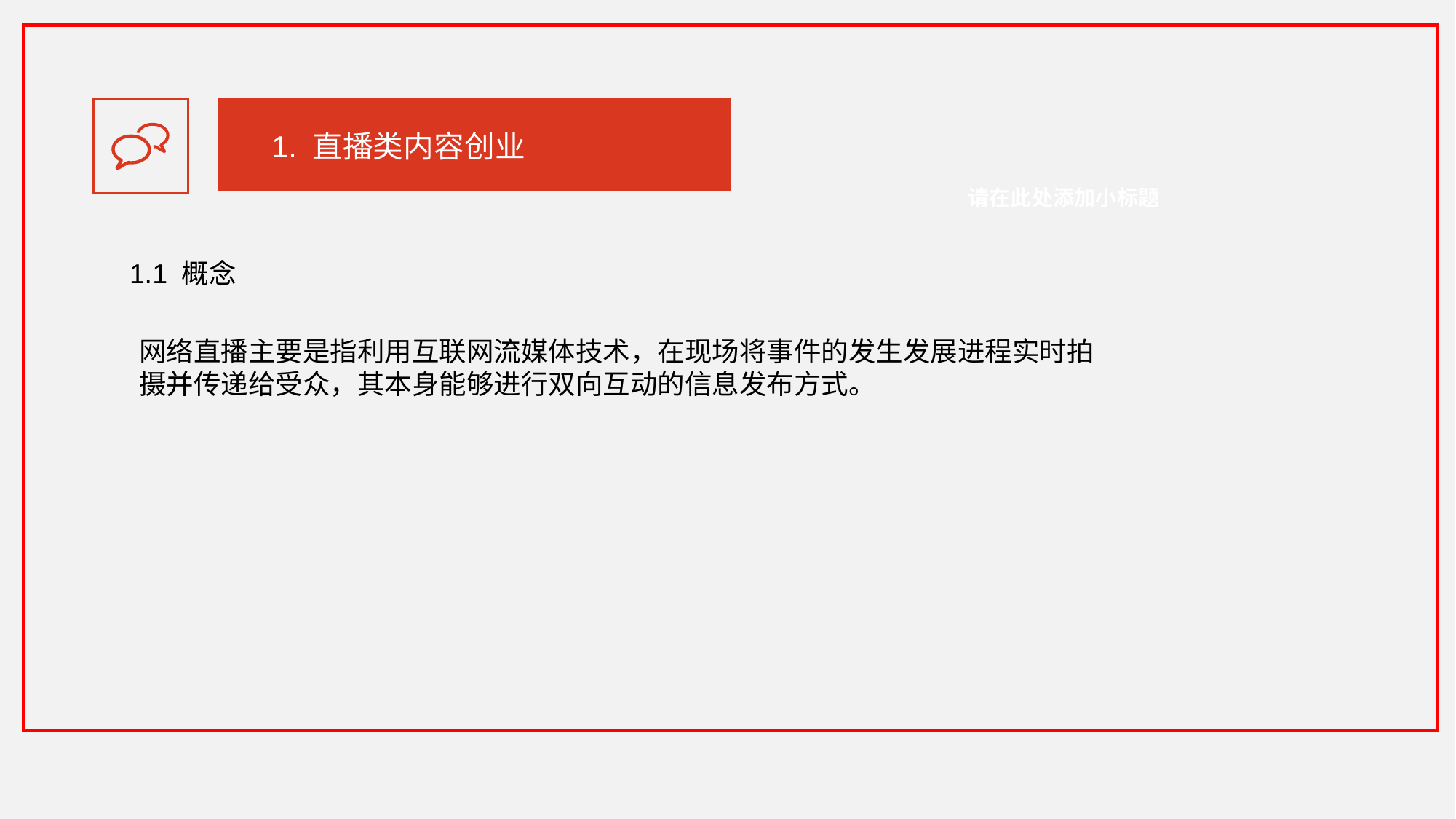

1. 直播类内容创业

请在此处添加小标题
1.1 概念

网络直播主要是指利用互联网流媒体技术，在现场将事件的发生发展进程实时拍摄并传递给受众，其本身能够进行双向互动的信息发布方式。